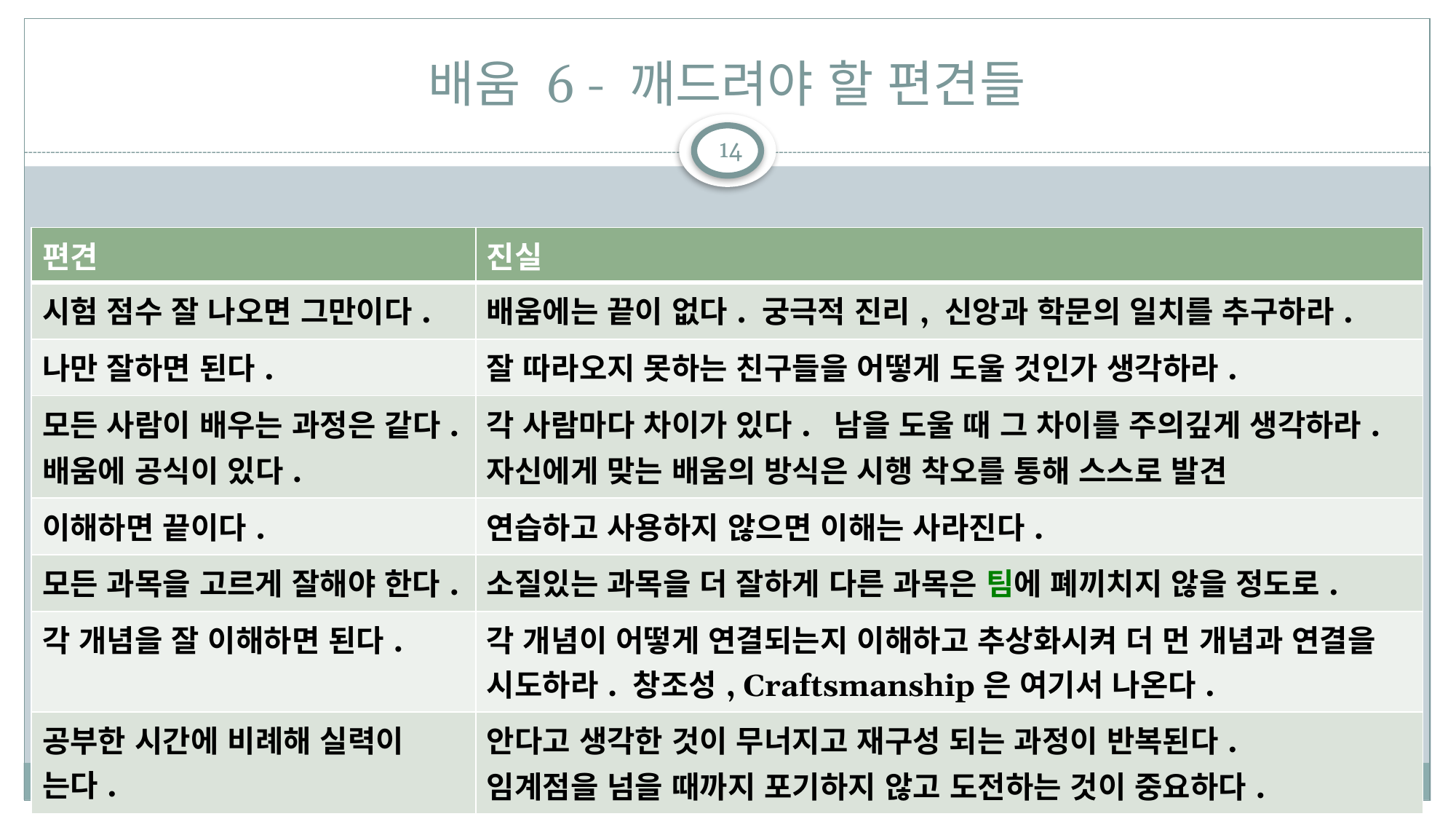

# 배움 6 - 깨드려야 할 편견들
14
| 편견 | 진실 |
| --- | --- |
| 시험 점수 잘 나오면 그만이다. | 배움에는 끝이 없다. 궁극적 진리, 신앙과 학문의 일치를 추구하라. |
| 나만 잘하면 된다. | 잘 따라오지 못하는 친구들을 어떻게 도울 것인가 생각하라. |
| 모든 사람이 배우는 과정은 같다. 배움에 공식이 있다. | 각 사람마다 차이가 있다. 남을 도울 때 그 차이를 주의깊게 생각하라. 자신에게 맞는 배움의 방식은 시행 착오를 통해 스스로 발견 |
| 이해하면 끝이다. | 연습하고 사용하지 않으면 이해는 사라진다. |
| 모든 과목을 고르게 잘해야 한다. | 소질있는 과목을 더 잘하게 다른 과목은 팀에 폐끼치지 않을 정도로. |
| 각 개념을 잘 이해하면 된다. | 각 개념이 어떻게 연결되는지 이해하고 추상화시켜 더 먼 개념과 연결을 시도하라. 창조성, Craftsmanship은 여기서 나온다. |
| 공부한 시간에 비례해 실력이 는다. | 안다고 생각한 것이 무너지고 재구성 되는 과정이 반복된다. 임계점을 넘을 때까지 포기하지 않고 도전하는 것이 중요하다. |
2/11/2017
Jung-Hoon Rhew